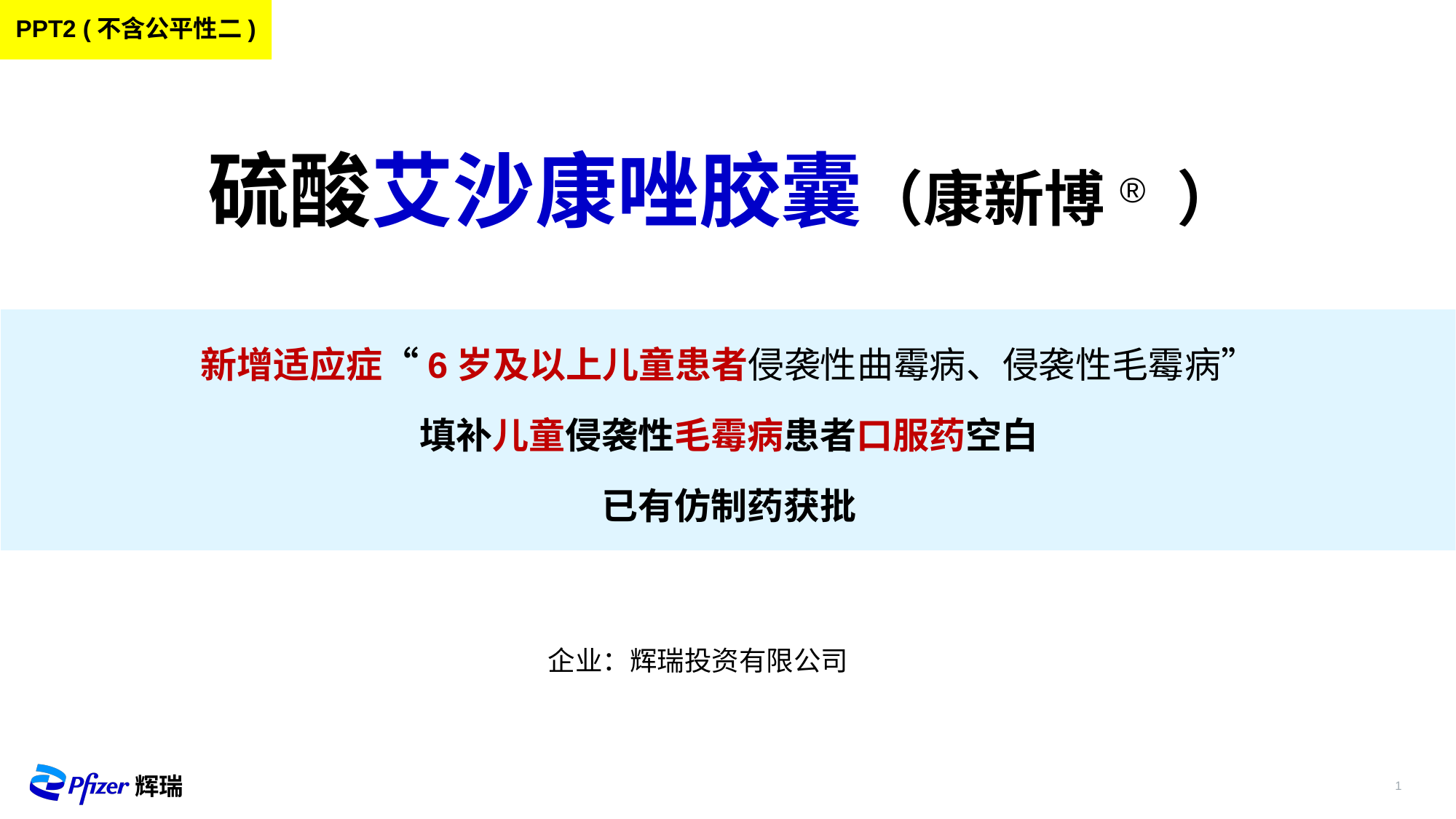

PPT2 (不含公平性二)
硫酸艾沙康唑胶囊（康新博® ）
新增适应症“6岁及以上儿童患者侵袭性曲霉病、侵袭性毛霉病”
填补儿童侵袭性毛霉病患者口服药空白
已有仿制药获批
企业：辉瑞投资有限公司